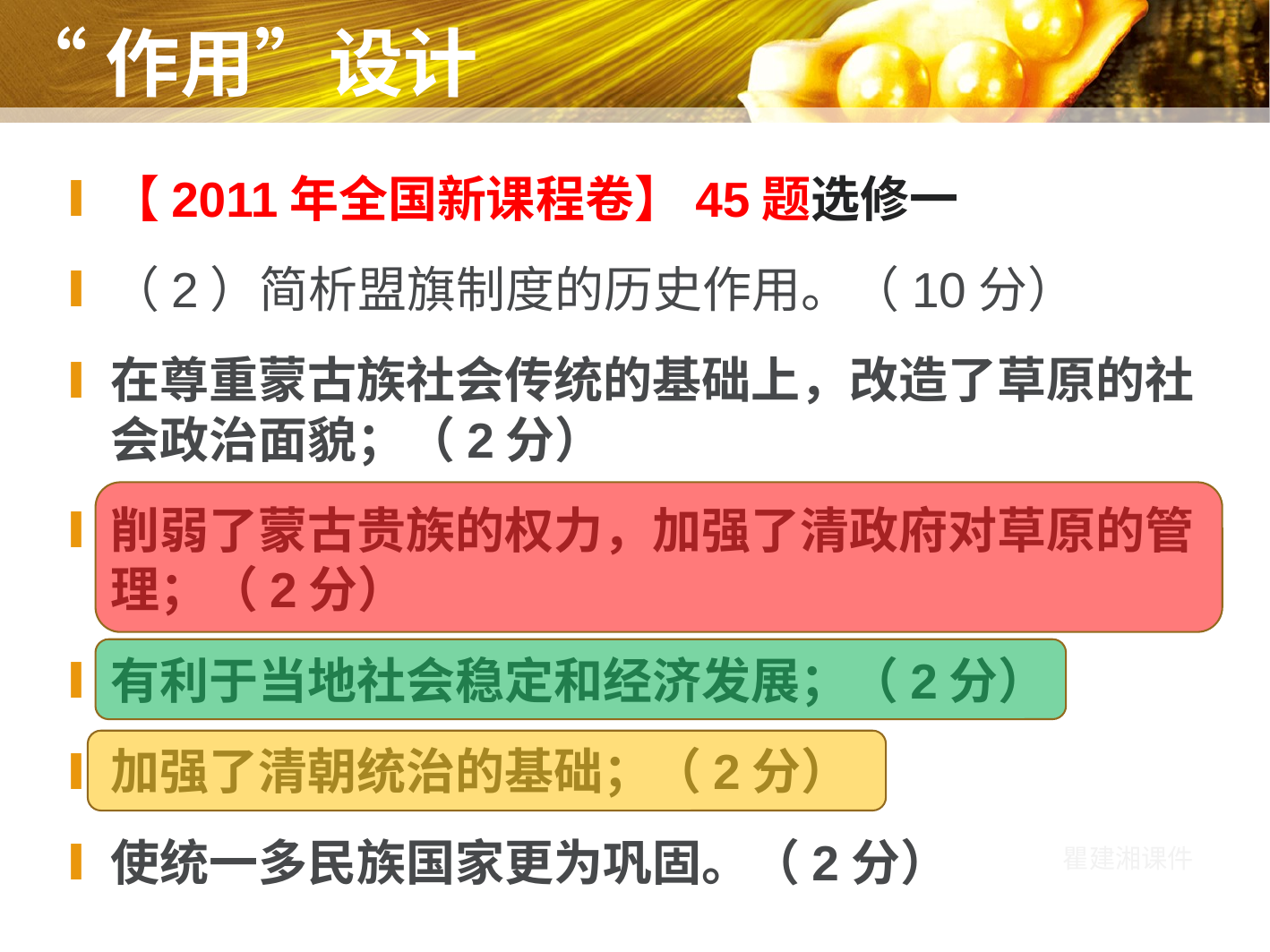

“作用”设计
【2011年全国新课程卷】45题选修一
（2）简析盟旗制度的历史作用。（10分）
在尊重蒙古族社会传统的基础上，改造了草原的社会政治面貌；（2分）
削弱了蒙古贵族的权力，加强了清政府对草原的管理；（2分）
有利于当地社会稳定和经济发展；（2分）
加强了清朝统治的基础；（2分）
使统一多民族国家更为巩固。（2分）